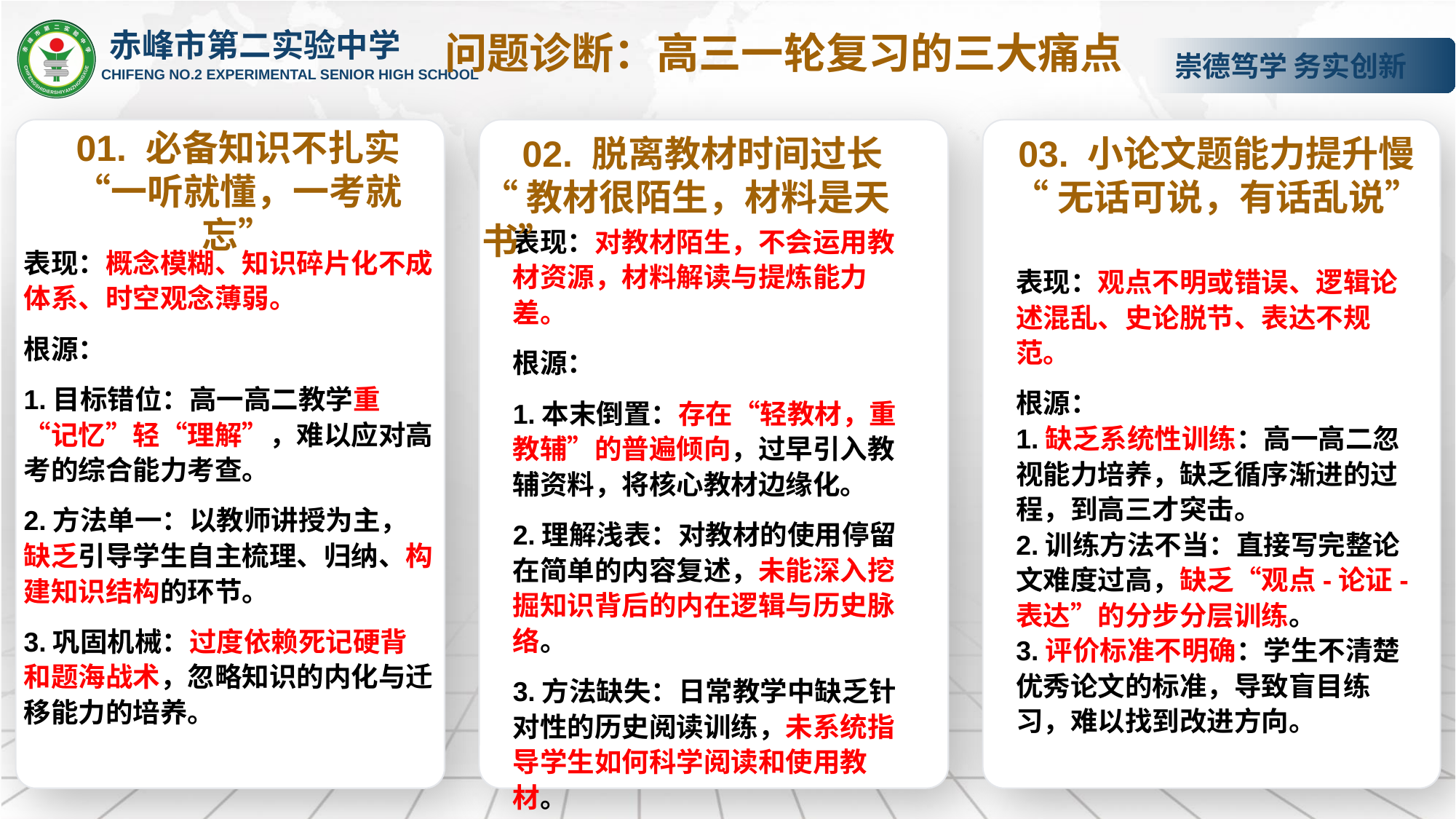

问题诊断：高三一轮复习的三大痛点

01. 必备知识不扎实“一听就懂，一考就忘”

02. 脱离教材时间过长
“教材很陌生，材料是天书”
03. 小论文题能力提升慢
“无话可说，有话乱说”
表现：概念模糊、知识碎片化不成体系、时空观念薄弱。
根源：
1.目标错位：高一高二教学重“记忆”轻“理解”，难以应对高考的综合能力考查。
2.方法单一：以教师讲授为主，缺乏引导学生自主梳理、归纳、构建知识结构的环节。
3.巩固机械：过度依赖死记硬背和题海战术，忽略知识的内化与迁移能力的培养。

表现：观点不明或错误、逻辑论述混乱、史论脱节、表达不规范。
根源：
1.缺乏系统性训练：高一高二忽视能力培养，缺乏循序渐进的过程，到高三才突击。
2.训练方法不当：直接写完整论文难度过高，缺乏“观点-论证-表达”的分步分层训练。
3.评价标准不明确：学生不清楚优秀论文的标准，导致盲目练习，难以找到改进方向。

表现：对教材陌生，不会运用教材资源，材料解读与提炼能力差。
根源：
1.本末倒置：存在“轻教材，重教辅”的普遍倾向，过早引入教辅资料，将核心教材边缘化。
2.理解浅表：对教材的使用停留在简单的内容复述，未能深入挖掘知识背后的内在逻辑与历史脉络。
3.方法缺失：日常教学中缺乏针对性的历史阅读训练，未系统指导学生如何科学阅读和使用教材。